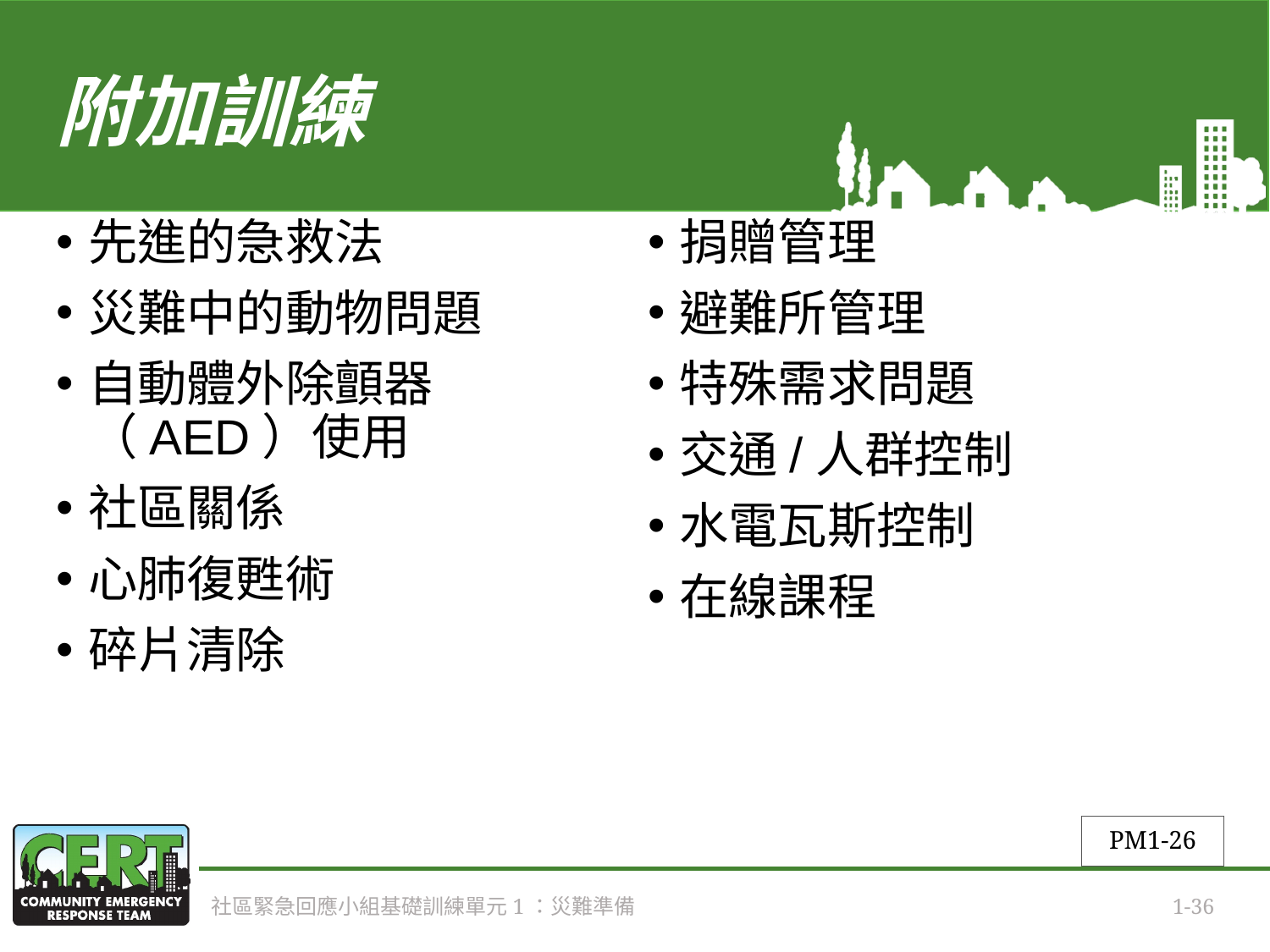

# 附加訓練
先進的急救法
災難中的動物問題
自動體外除顫器（AED）使用
社區關係
心肺復甦術
碎片清除
捐贈管理
避難所管理
特殊需求問題
交通/人群控制
水電瓦斯控制
在線課程

PM1-26
社區緊急回應小組基礎訓練單元1：災難準備
1-36